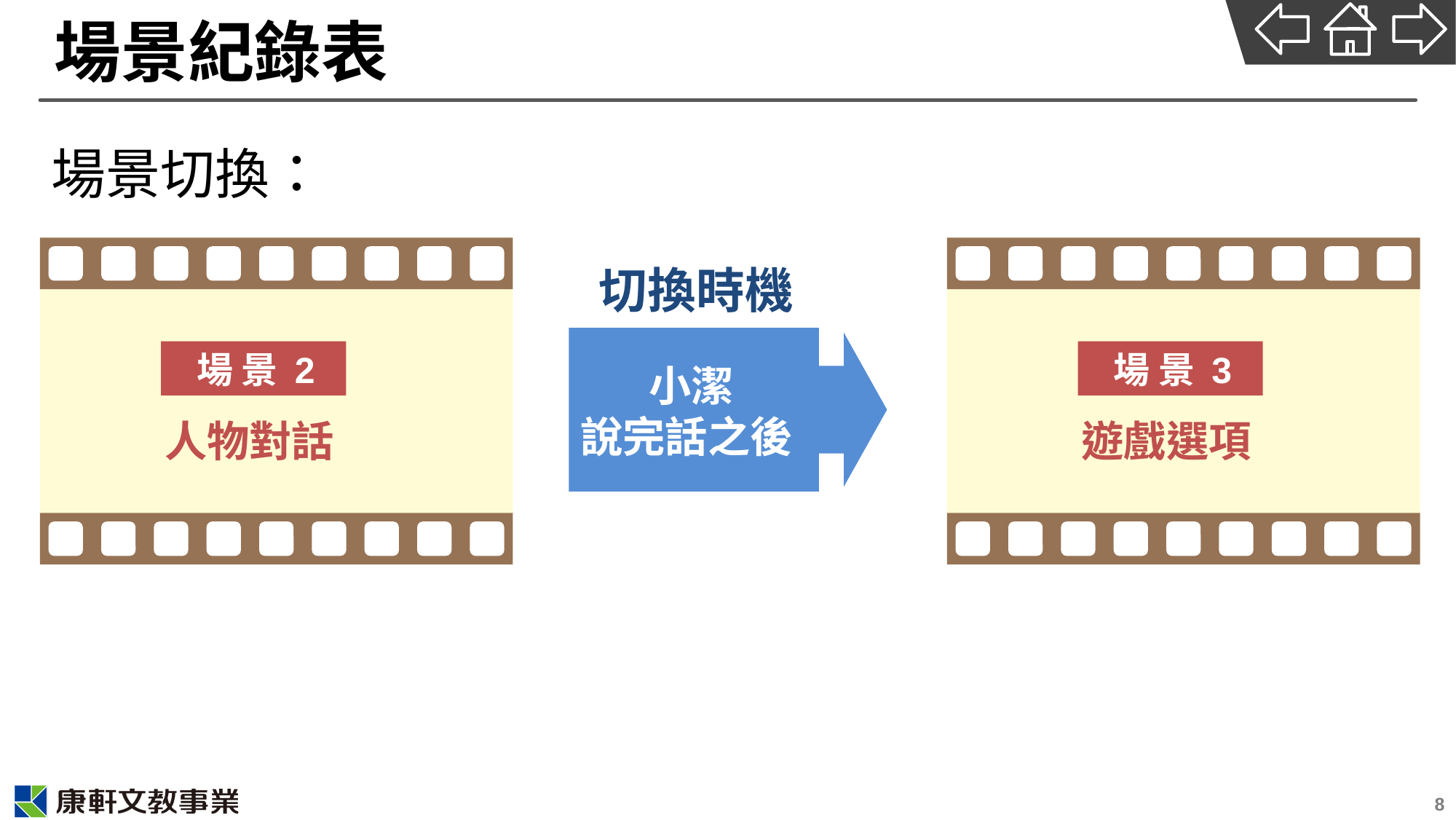

# 場景紀錄表
場景切換：

切換時機

  場 景 2
  場 景 3
小潔
說完話之後
人物對話
遊戲選項

8